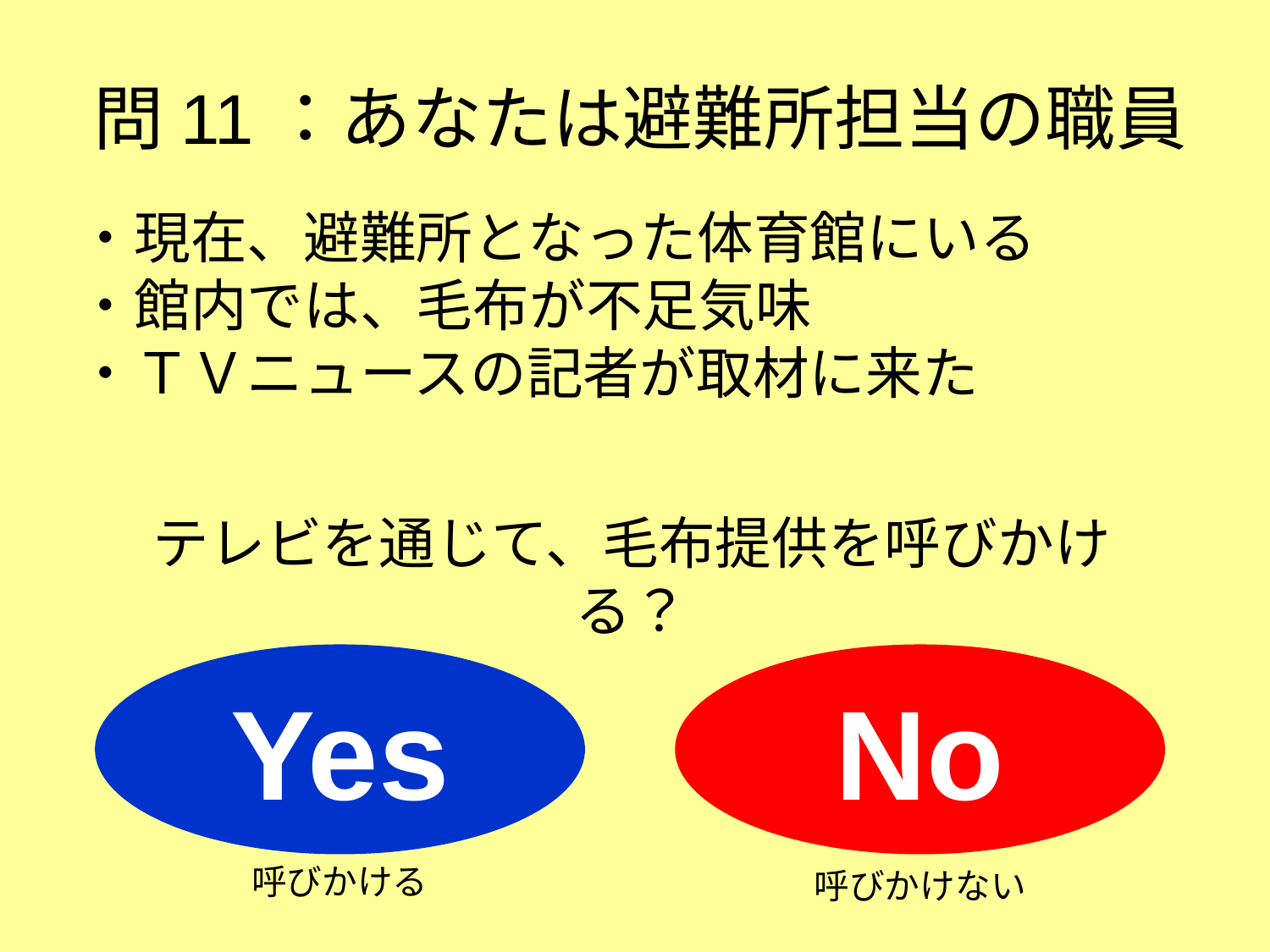

問11：あなたは避難所担当の職員
・現在、避難所となった体育館にいる
・館内では、毛布が不足気味
・ＴＶニュースの記者が取材に来た
テレビを通じて、毛布提供を呼びかける？
Yes
No
呼びかける
呼びかけない